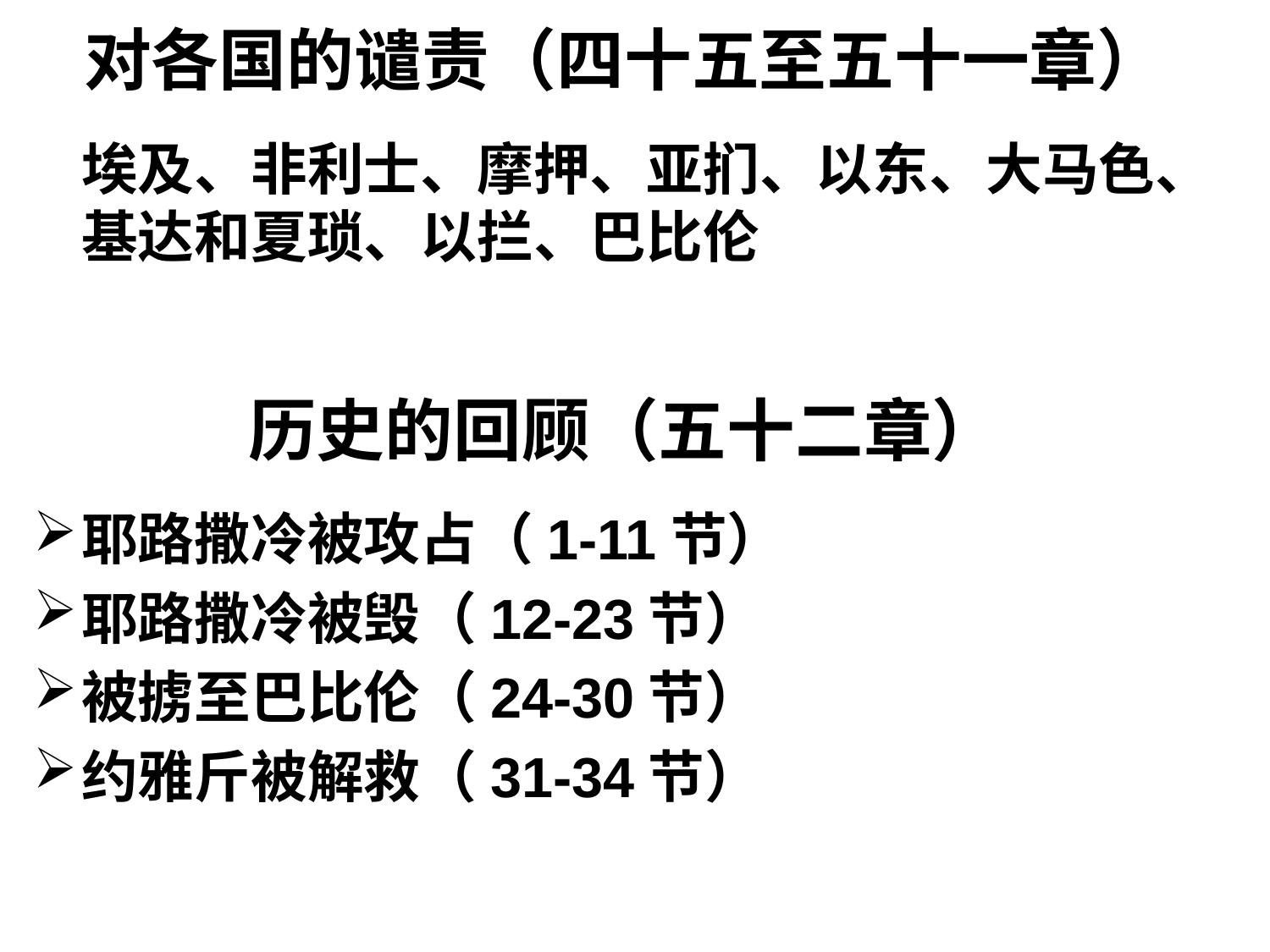

# 对各国的谴责（四十五至五十一章）
	埃及、非利士、摩押、亚扪、以东、大马色、基达和夏琐、以拦、巴比伦
历史的回顾（五十二章）
耶路撒冷被攻占（1-11节）
耶路撒冷被毁（12-23节）
被掳至巴比伦（24-30节）
约雅斤被解救（31-34节）